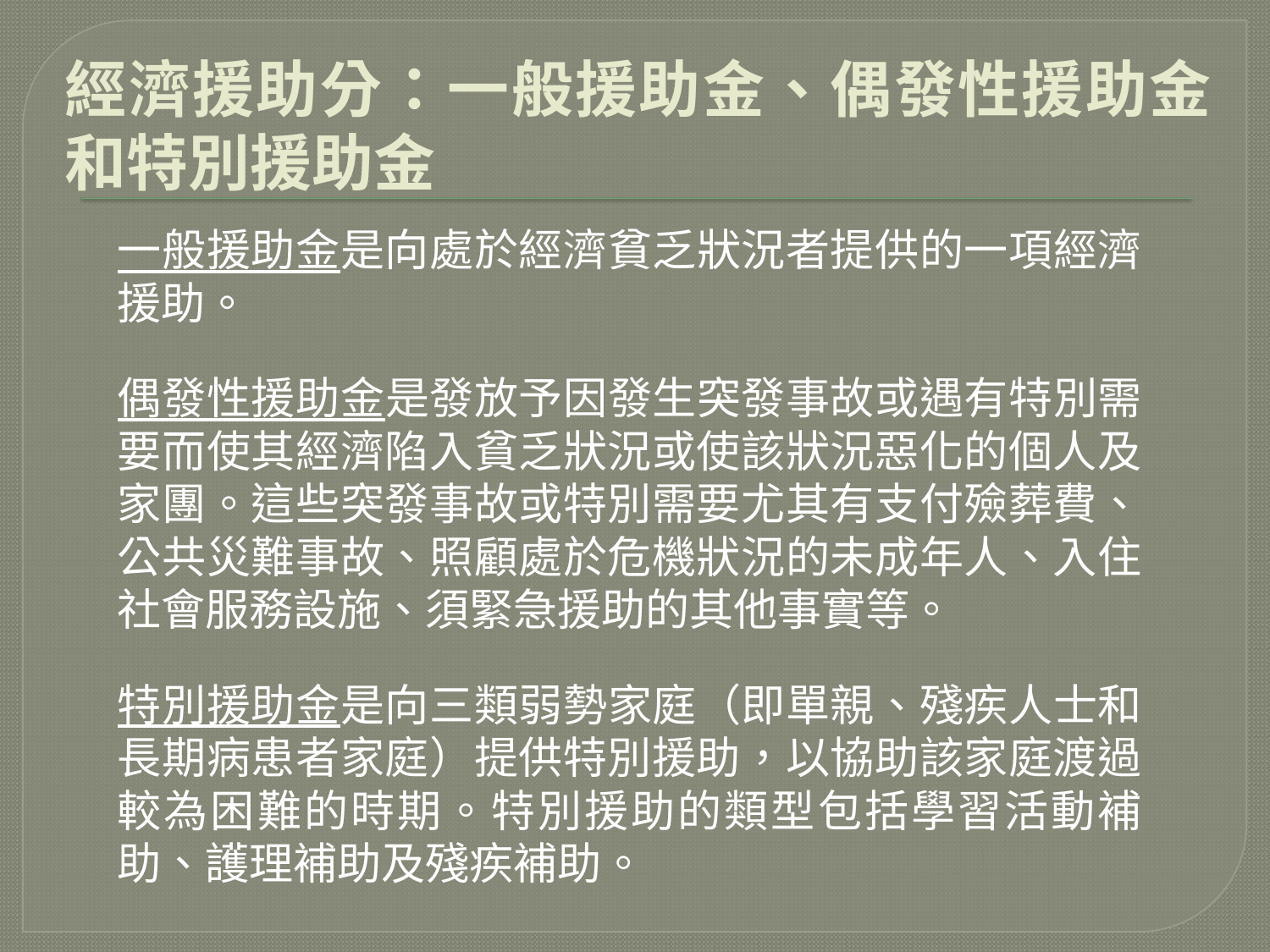

# 經濟援助分：一般援助金、偶發性援助金和特別援助金
一般援助金是向處於經濟貧乏狀況者提供的一項經濟援助。

偶發性援助金是發放予因發生突發事故或遇有特別需要而使其經濟陷入貧乏狀況或使該狀況惡化的個人及家團。這些突發事故或特別需要尤其有支付殮葬費、公共災難事故、照顧處於危機狀況的未成年人、入住社會服務設施、須緊急援助的其他事實等。
特別援助金是向三類弱勢家庭（即單親、殘疾人士和長期病患者家庭）提供特別援助，以協助該家庭渡過較為困難的時期。特別援助的類型包括學習活動補助、護理補助及殘疾補助。